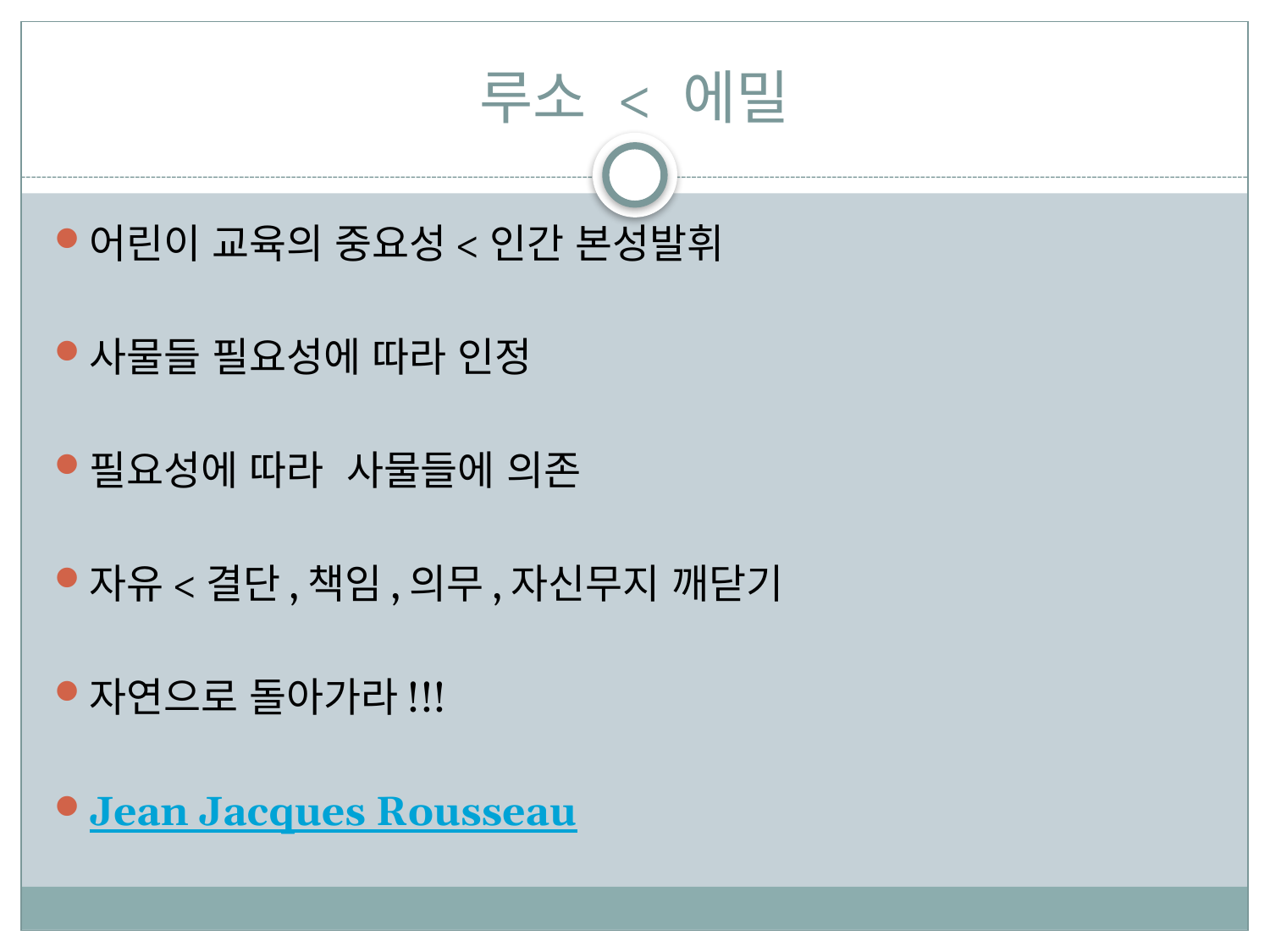

# 루소 < 에밀
어린이 교육의 중요성<인간 본성발휘

사물들 필요성에 따라 인정

필요성에 따라  사물들에 의존

자유<결단,책임,의무,자신무지 깨닫기

자연으로 돌아가라!!!

Jean Jacques Rousseau